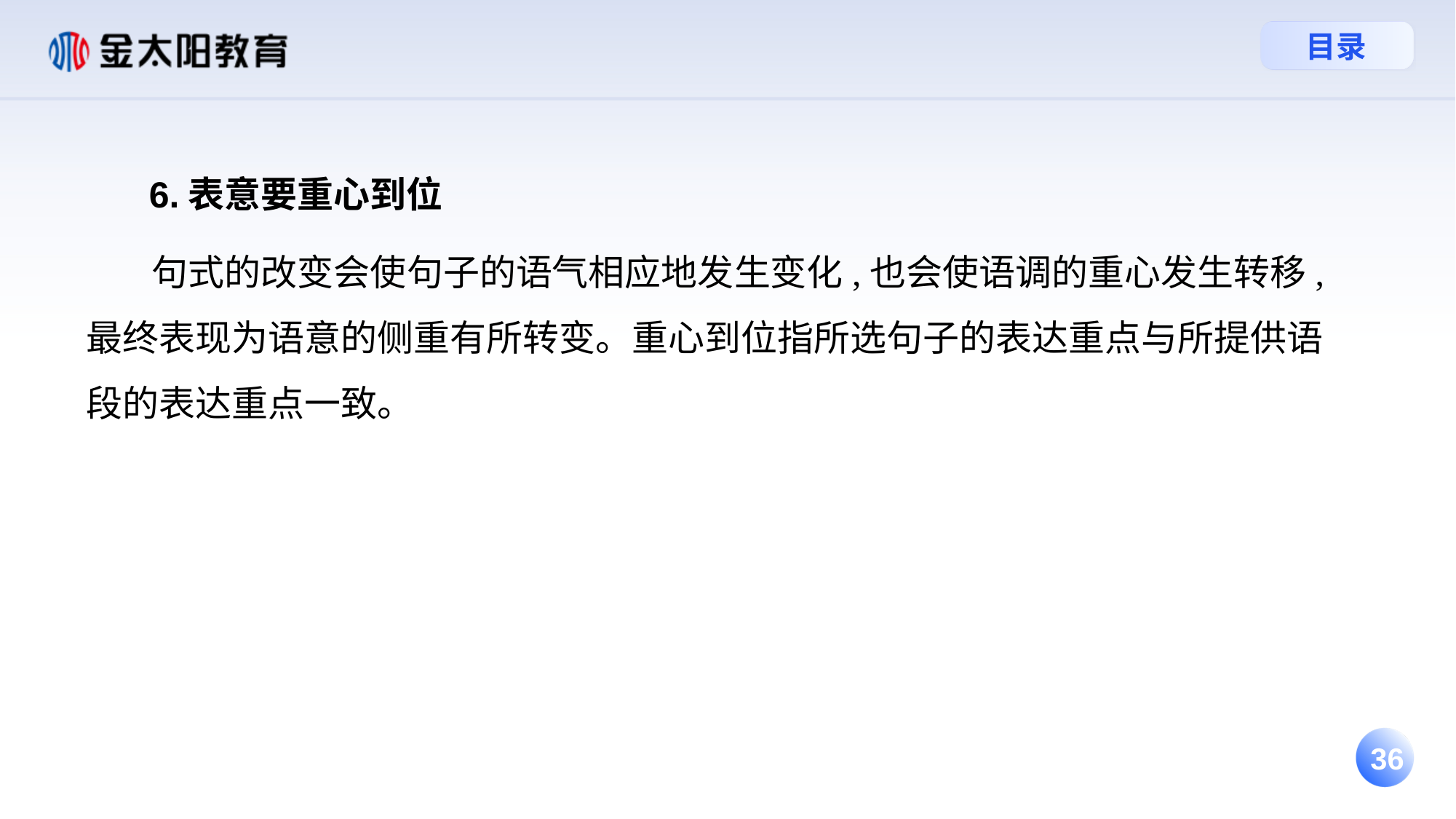

6.表意要重心到位
      句式的改变会使句子的语气相应地发生变化,也会使语调的重心发生转移,最终表现为语意的侧重有所转变。重心到位指所选句子的表达重点与所提供语段的表达重点一致。